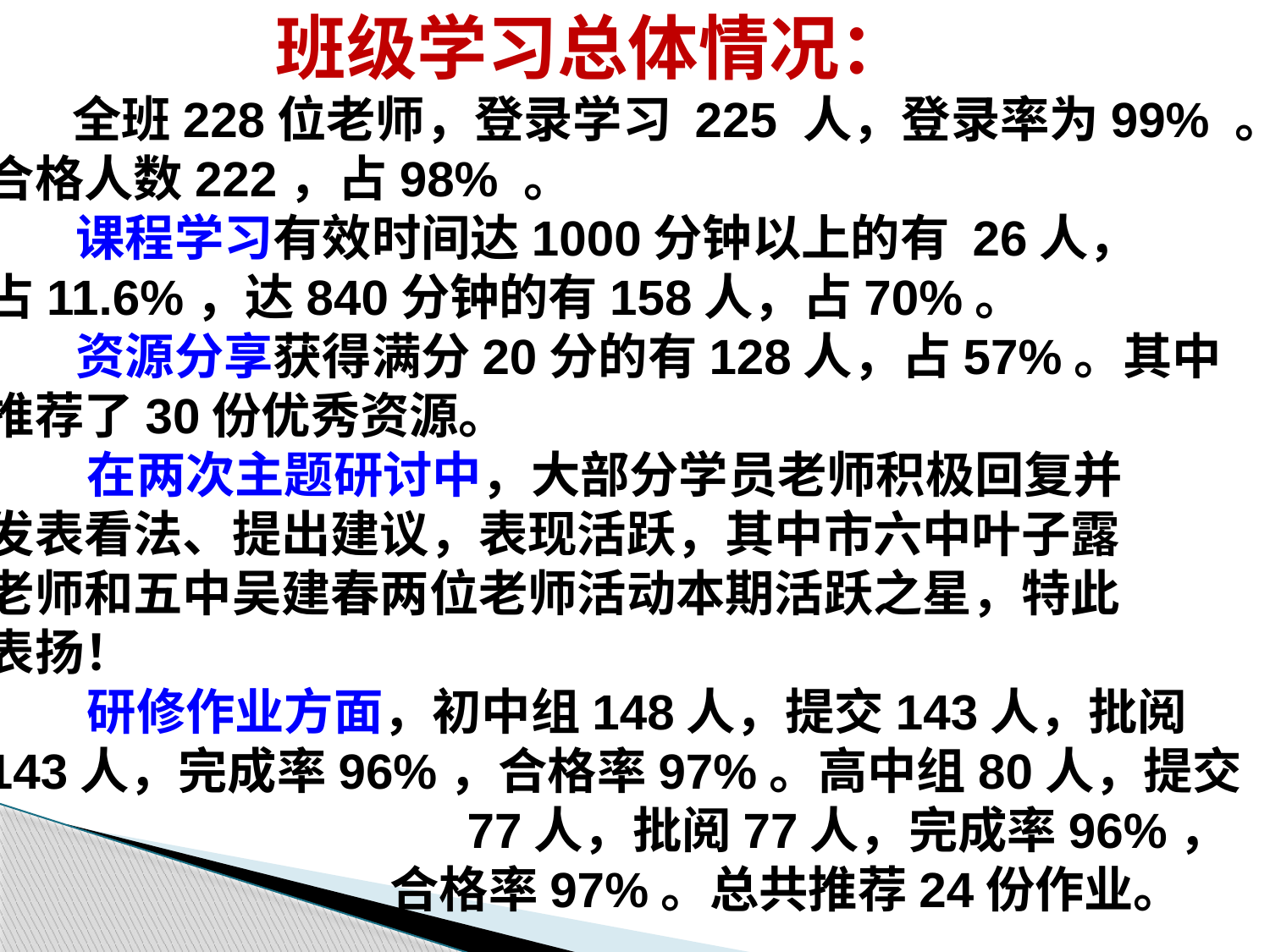

班级学习总体情况：
           全班228位老师，登录学习 225 人，登录率为99% 。
合格人数222，占98% 。
       课程学习有效时间达1000分钟以上的有 26人，
占11.6%，达840分钟的有158人，占70%。
       资源分享获得满分20分的有128人，占57%。其中
推荐了30份优秀资源。
        在两次主题研讨中，大部分学员老师积极回复并
发表看法、提出建议，表现活跃，其中市六中叶子露
老师和五中吴建春两位老师活动本期活跃之星，特此
表扬！
        研修作业方面，初中组148人，提交143人，批阅
143人，完成率96%，合格率97%。高中组80人，提交
                                   77人，批阅77人，完成率96%，
                                   合格率97%。总共推荐24份作业。